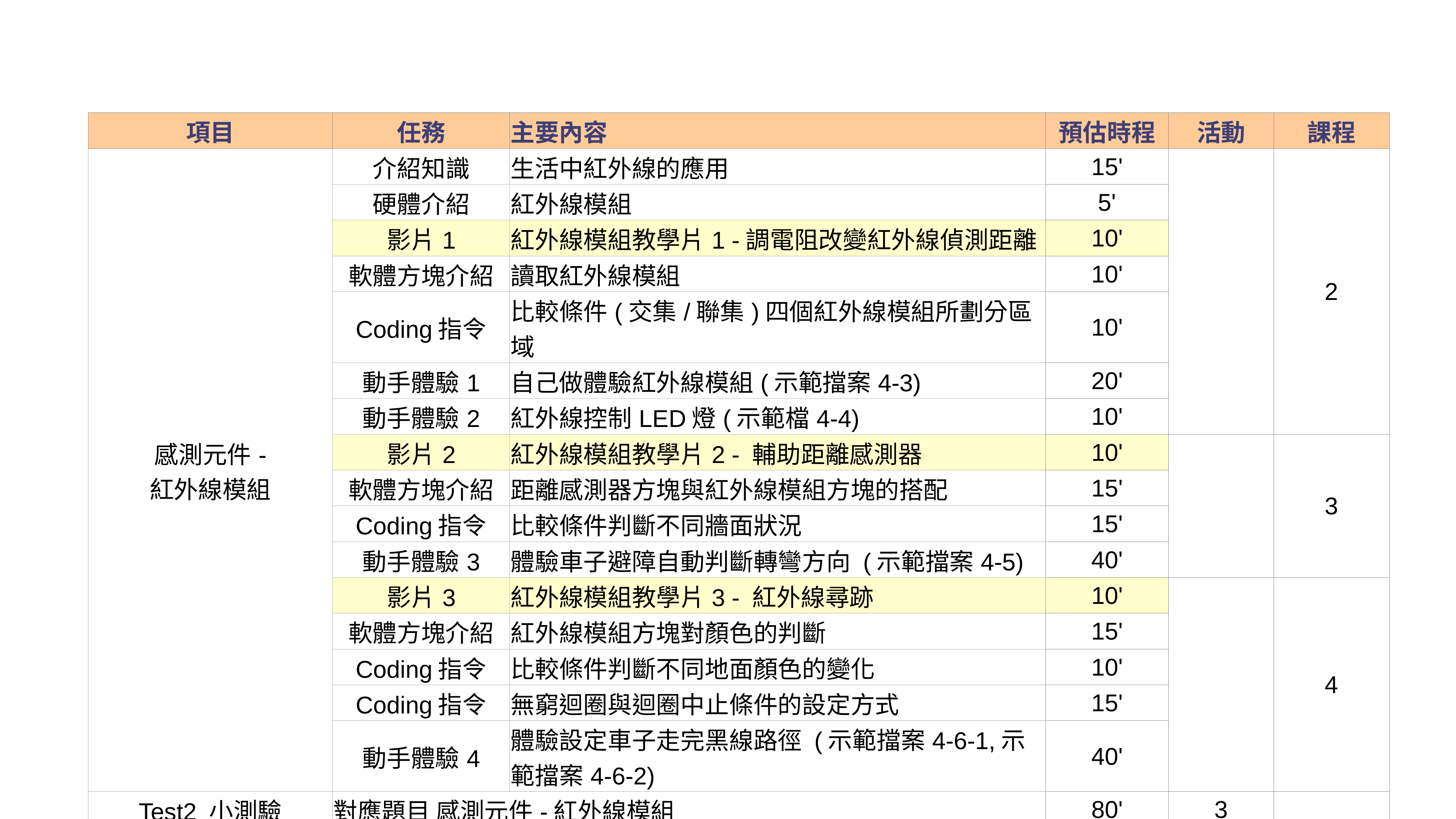

| 項目 | 任務 | 主要內容 | 預估時程 | 活動 | 課程 |
| --- | --- | --- | --- | --- | --- |
| 感測元件- 紅外線模組 | 介紹知識 | 生活中紅外線的應用 | 15' |  | 2 |
|  | 硬體介紹 | 紅外線模組 | 5' |  |  |
|  | 影片1 | 紅外線模組教學片1 -調電阻改變紅外線偵測距離 | 10' |  |  |
|  | 軟體方塊介紹 | 讀取紅外線模組 | 10' |  |  |
|  | Coding指令 | 比較條件(交集/聯集)四個紅外線模組所劃分區域 | 10' |  |  |
|  | 動手體驗1 | 自己做體驗紅外線模組(示範擋案4-3) | 20' |  |  |
|  | 動手體驗2 | 紅外線控制LED燈(示範檔4-4) | 10' |  |  |
|  | 影片2 | 紅外線模組教學片2 - 輔助距離感測器 | 10' |  | 3 |
|  | 軟體方塊介紹 | 距離感測器方塊與紅外線模組方塊的搭配 | 15' |  |  |
|  | Coding指令 | 比較條件判斷不同牆面狀況 | 15' |  |  |
|  | 動手體驗3 | 體驗車子避障自動判斷轉彎方向 (示範擋案4-5) | 40' |  |  |
|  | 影片3 | 紅外線模組教學片3 - 紅外線尋跡 | 10' |  | 4 |
|  | 軟體方塊介紹 | 紅外線模組方塊對顏色的判斷 | 15' |  |  |
|  | Coding指令 | 比較條件判斷不同地面顏色的變化 | 10' |  |  |
|  | Coding指令 | 無窮迴圈與迴圈中止條件的設定方式 | 15' |  |  |
|  | 動手體驗4 | 體驗設定車子走完黑線路徑 (示範擋案4-6-1,示範擋案4-6-2) | 40' |  |  |
| Test2 小測驗 | 對應題目 感測元件-紅外線模組 |  | 80' | 3 |  |